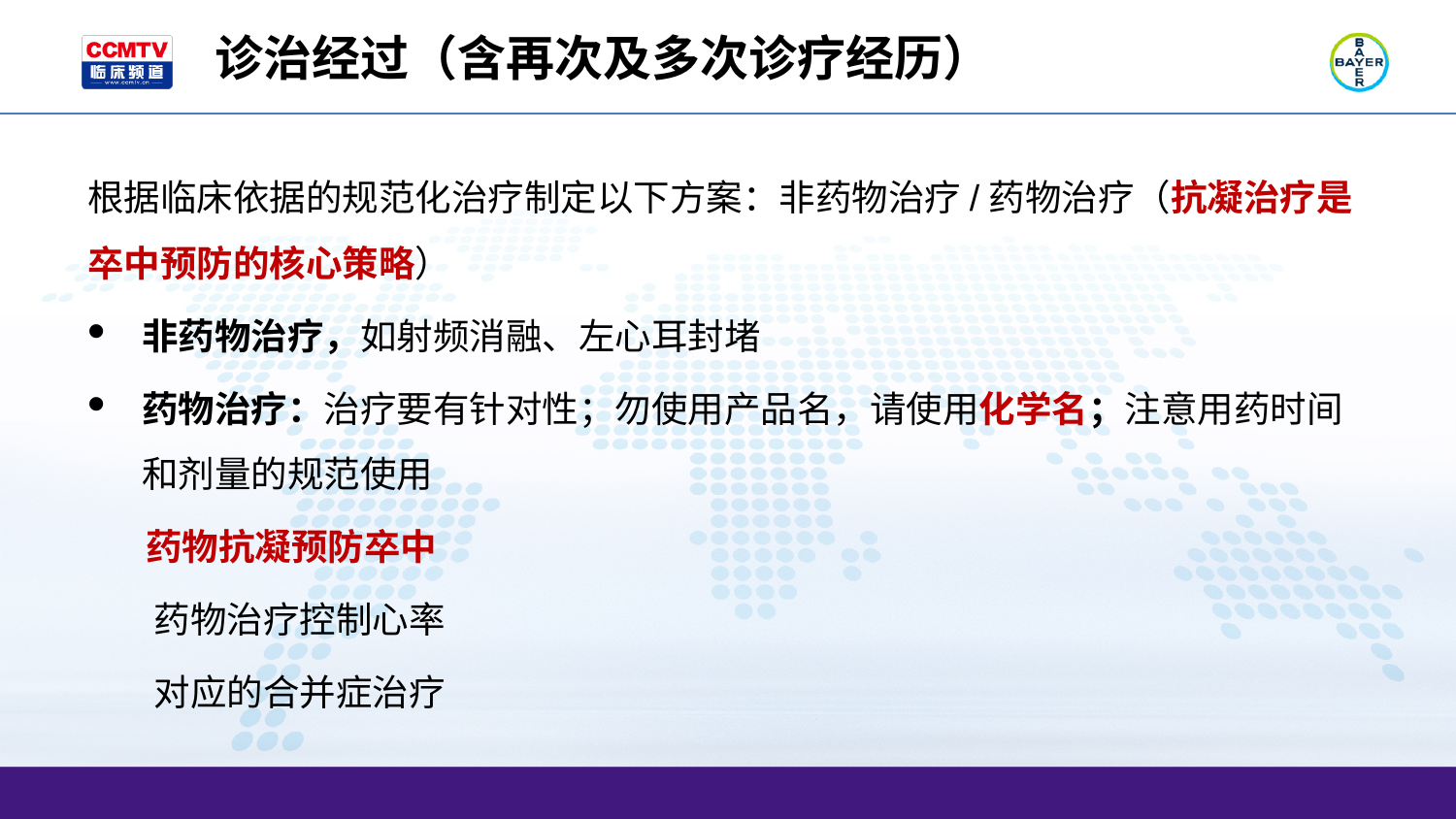

诊治经过（含再次及多次诊疗经历）
根据临床依据的规范化治疗制定以下方案：非药物治疗/药物治疗（抗凝治疗是卒中预防的核心策略）
非药物治疗，如射频消融、左心耳封堵
药物治疗：治疗要有针对性；勿使用产品名，请使用化学名；注意用药时间和剂量的规范使用
      药物抗凝预防卒中
       药物治疗控制心率
       对应的合并症治疗